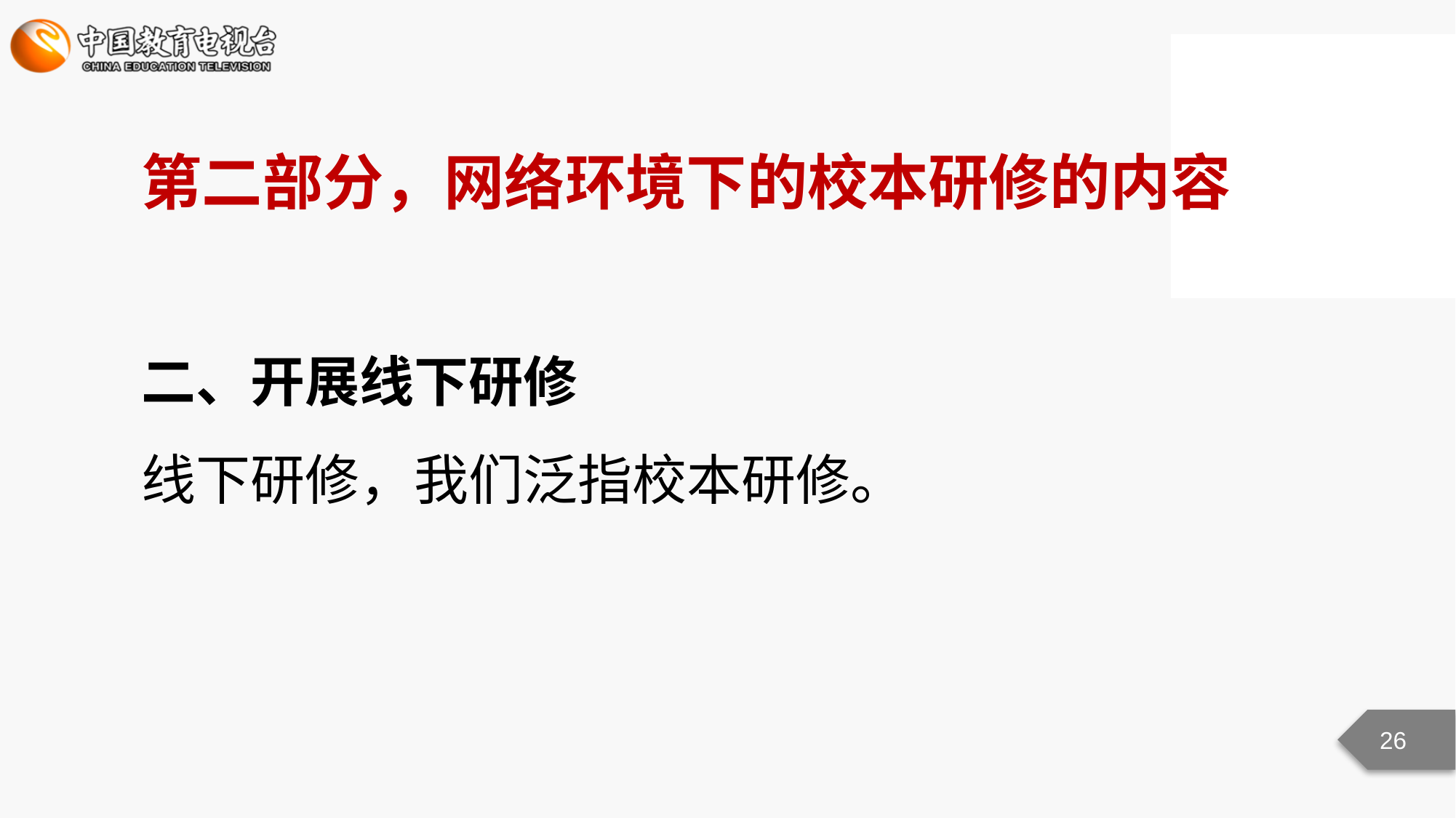

第二部分，网络环境下的校本研修的内容

二、开展线下研修
线下研修，我们泛指校本研修。